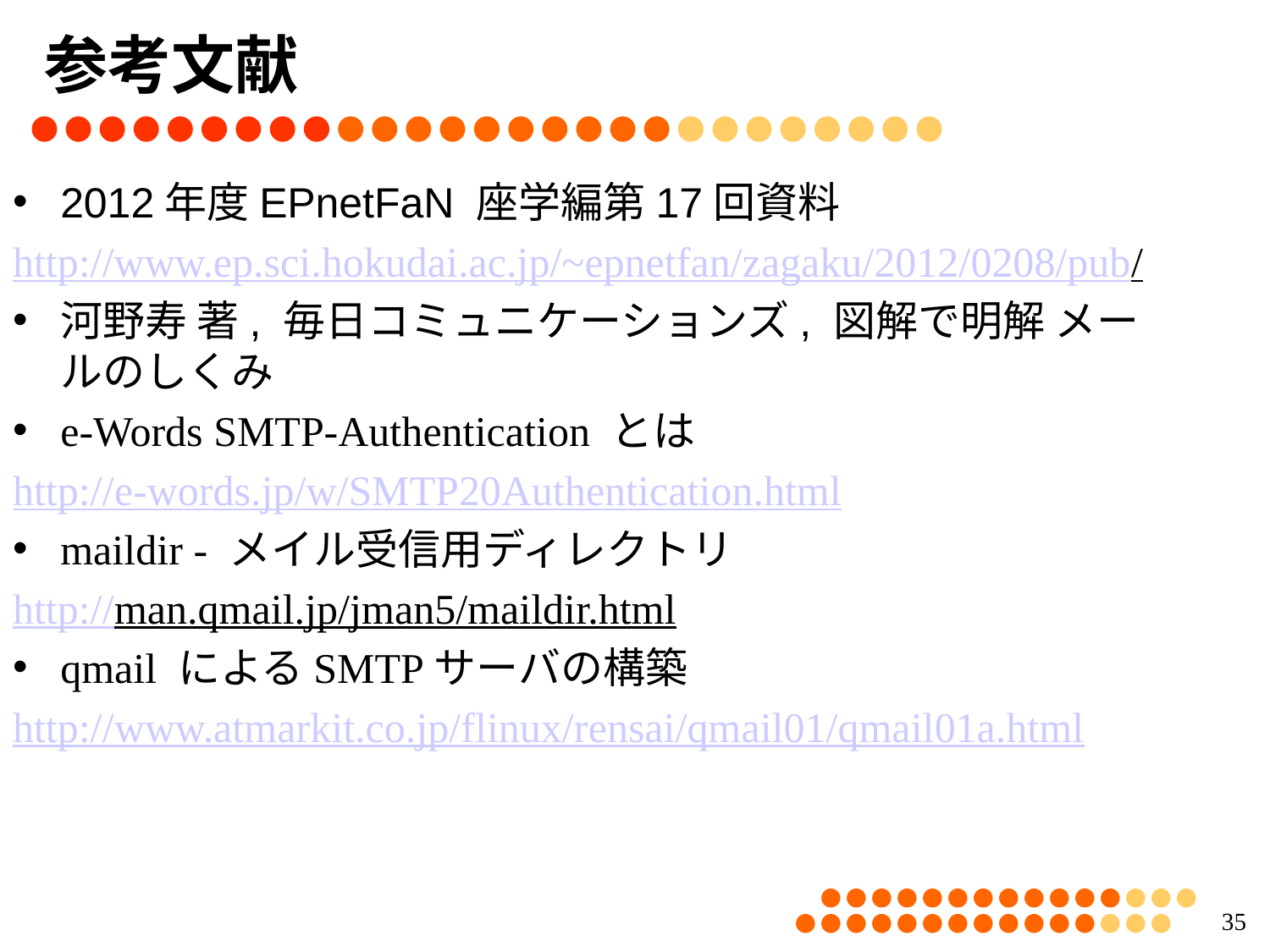

# 参考文献
2012年度EPnetFaN 座学編第17回資料
http://www.ep.sci.hokudai.ac.jp/~epnetfan/zagaku/2012/0208/pub/
河野寿 著, 毎日コミュニケーションズ, 図解で明解 メールのしくみ
e-Words SMTP-Authentication とは
http://e-words.jp/w/SMTP20Authentication.html
maildir - メイル受信用ディレクトリ
http://man.qmail.jp/jman5/maildir.html
qmail によるSMTPサーバの構築
http://www.atmarkit.co.jp/flinux/rensai/qmail01/qmail01a.html

35